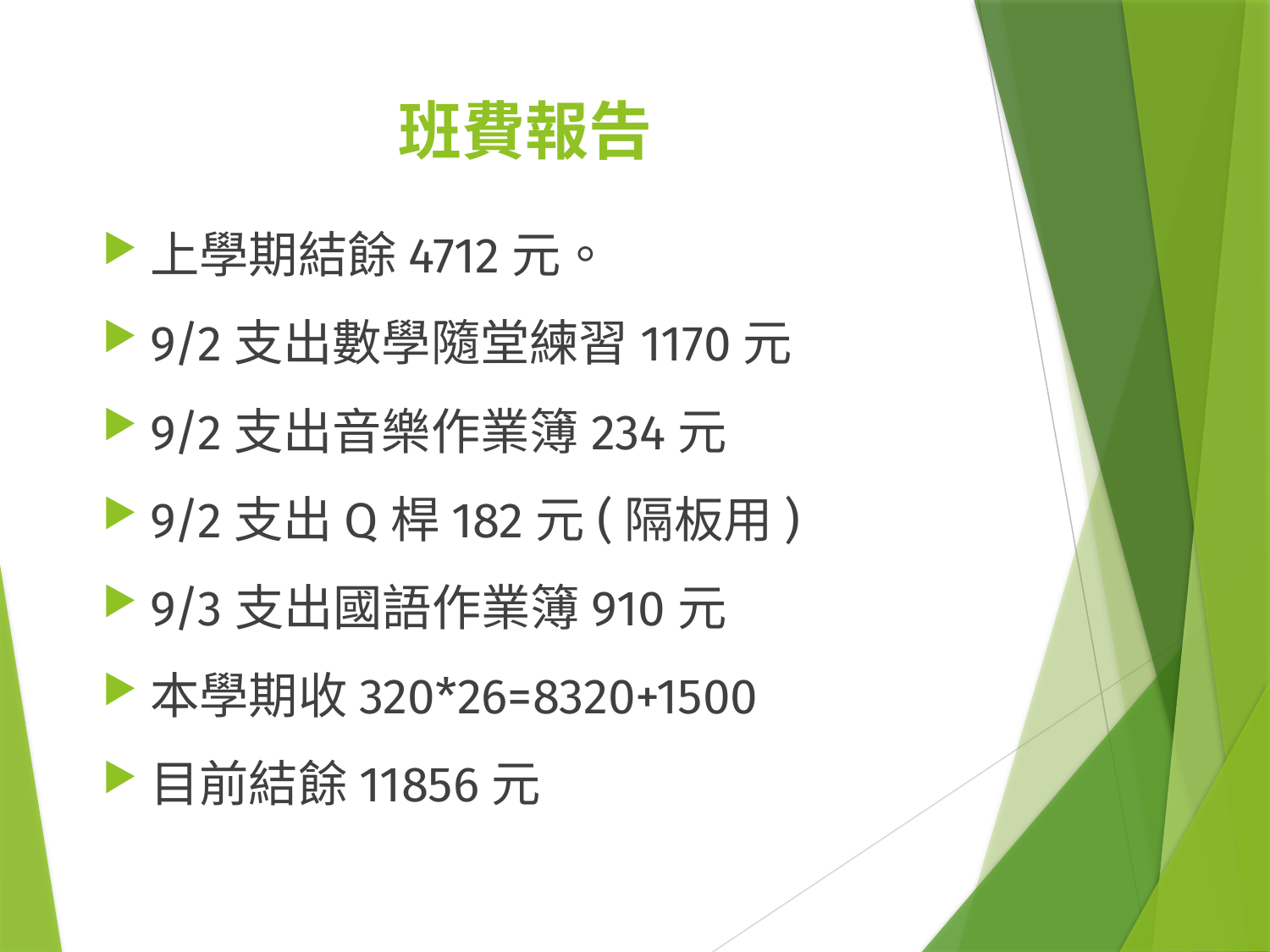

# 班費報告
上學期結餘4712元。
9/2支出數學隨堂練習1170元
9/2支出音樂作業簿234元
9/2支出Q桿182元(隔板用)
9/3支出國語作業簿910元
本學期收320*26=8320+1500
目前結餘11856元